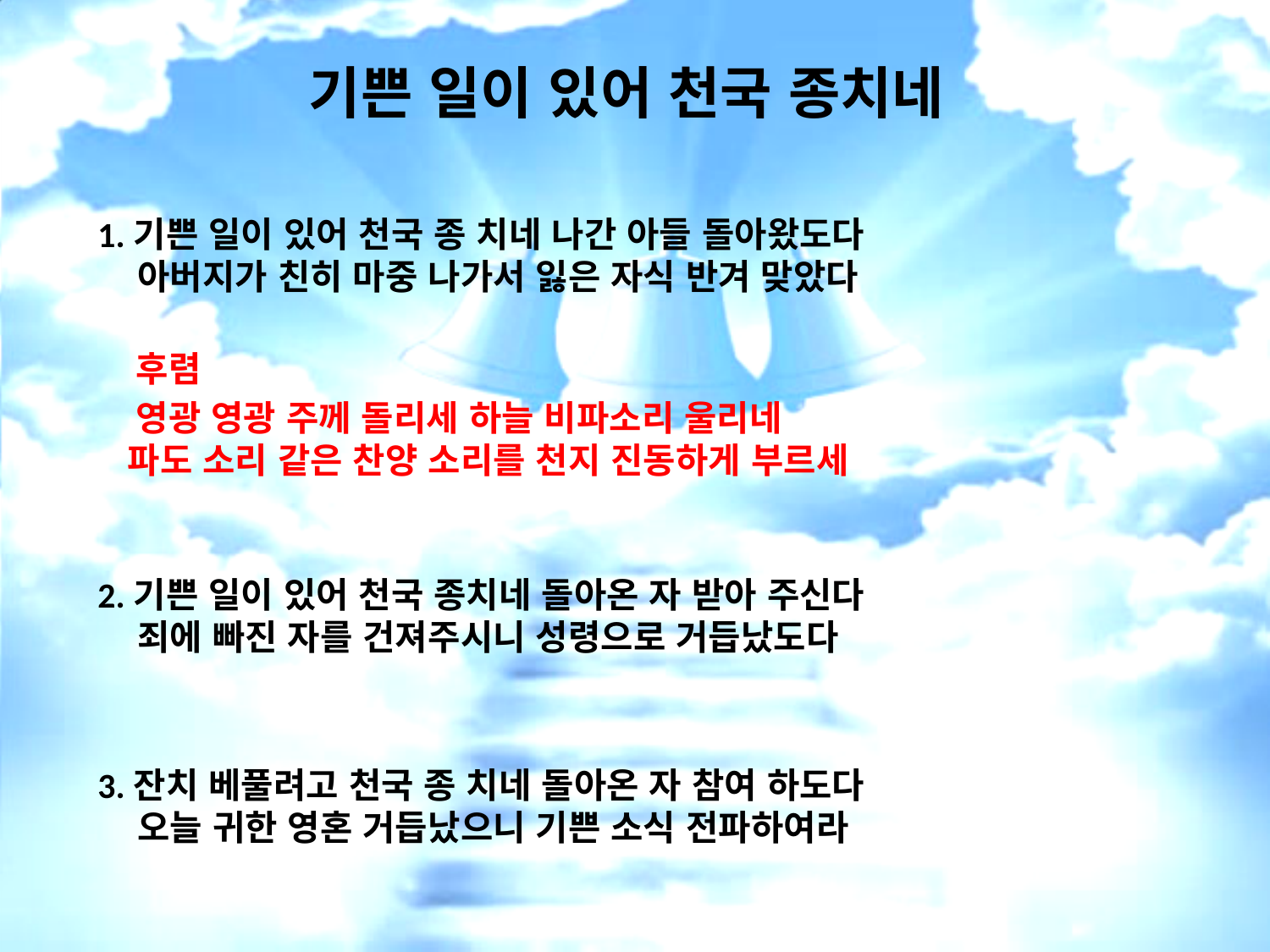

# 기쁜 일이 있어 천국 종치네
1.기쁜 일이 있어 천국 종 치네 나간 아들 돌아왔도다
    아버지가 친히 마중 나가서 잃은 자식 반겨 맞았다
   후렴
   영광 영광 주께 돌리세 하늘 비파소리 울리네
   파도 소리 같은 찬양 소리를 천지 진동하게 부르세
2.기쁜 일이 있어 천국 종치네 돌아온 자 받아 주신다
    죄에 빠진 자를 건져주시니 성령으로 거듭났도다

3.잔치 베풀려고 천국 종 치네 돌아온 자 참여 하도다
    오늘 귀한 영혼 거듭났으니 기쁜 소식 전파하여라